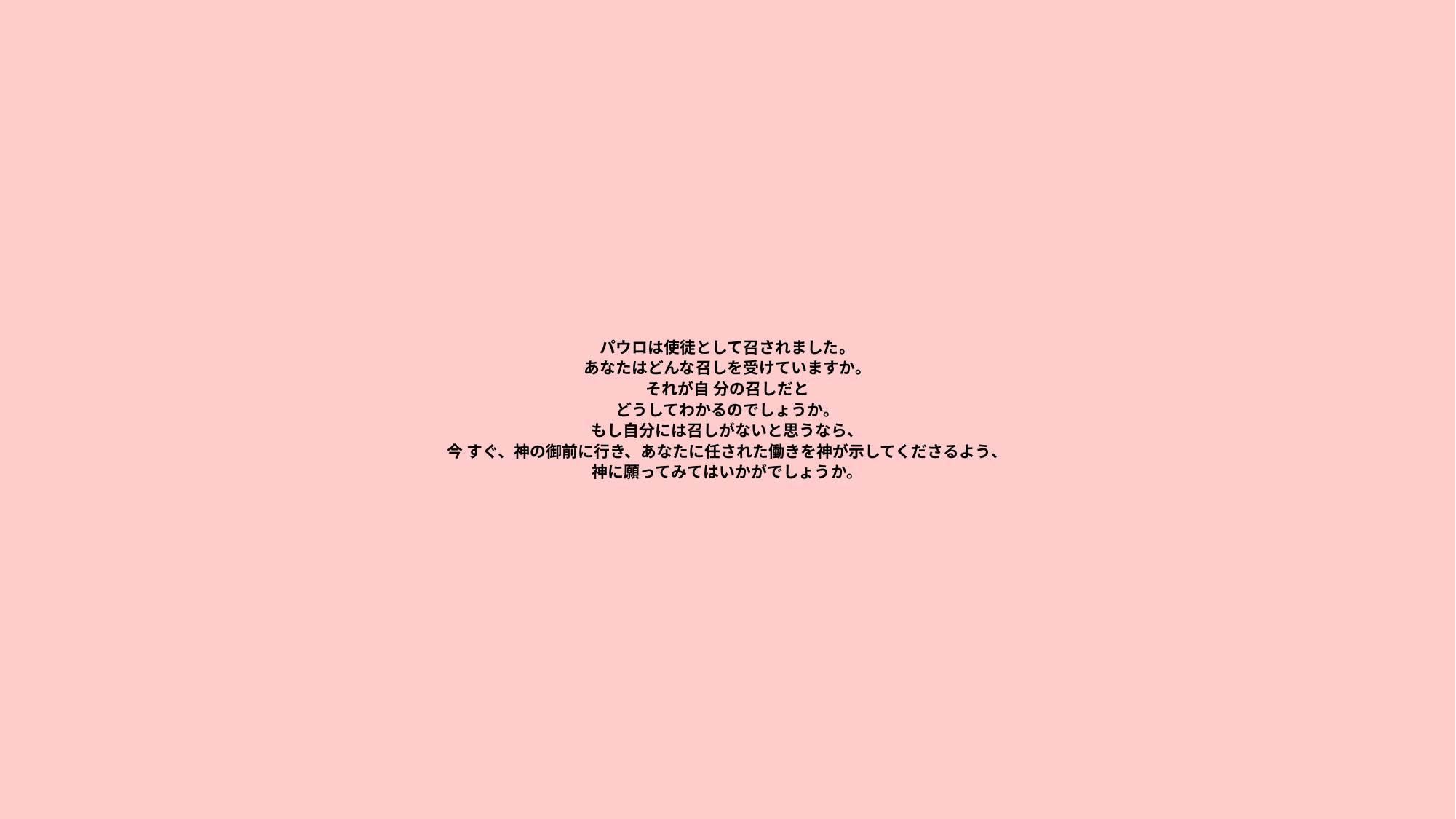

# パウロは使徒として召されました。 あなたはどんな召しを受けていますか。 それが自 分の召しだと どうしてわかるのでしょうか。 もし自分には召しがないと思うなら、 今 すぐ、神の御前に行き、あなたに任された働きを神が示してくださるよう、 神に願ってみてはいかがでしょうか。